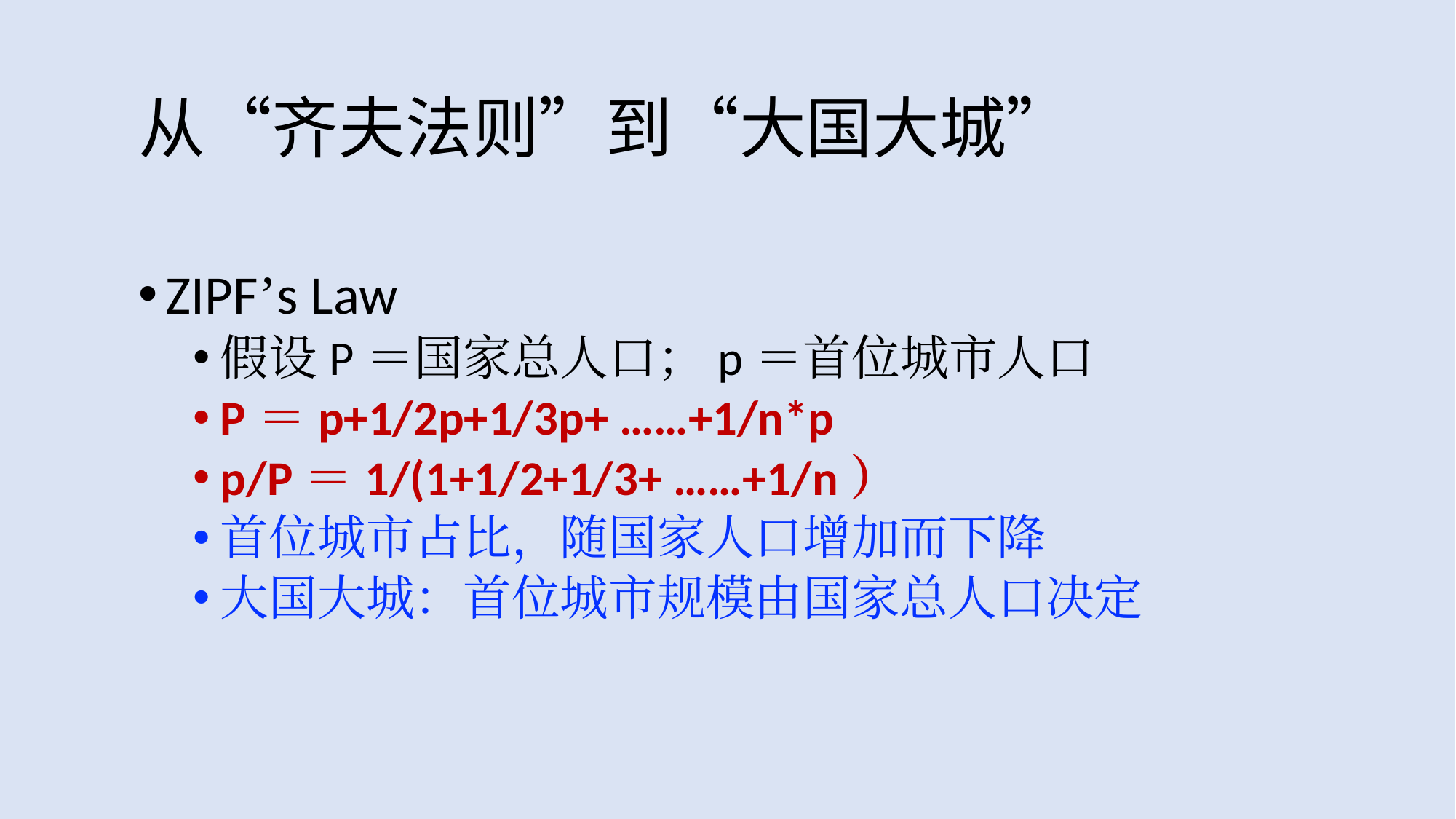

# 从“齐夫法则”到“大国大城”

ZIPF’s Law
假设P＝国家总人口；p＝首位城市人口
P＝p+1/2p+1/3p+ ……+1/n*p
p/P＝1/(1+1/2+1/3+ ……+1/n）
首位城市占比，随国家人口增加而下降
大国大城：首位城市规模由国家总人口决定